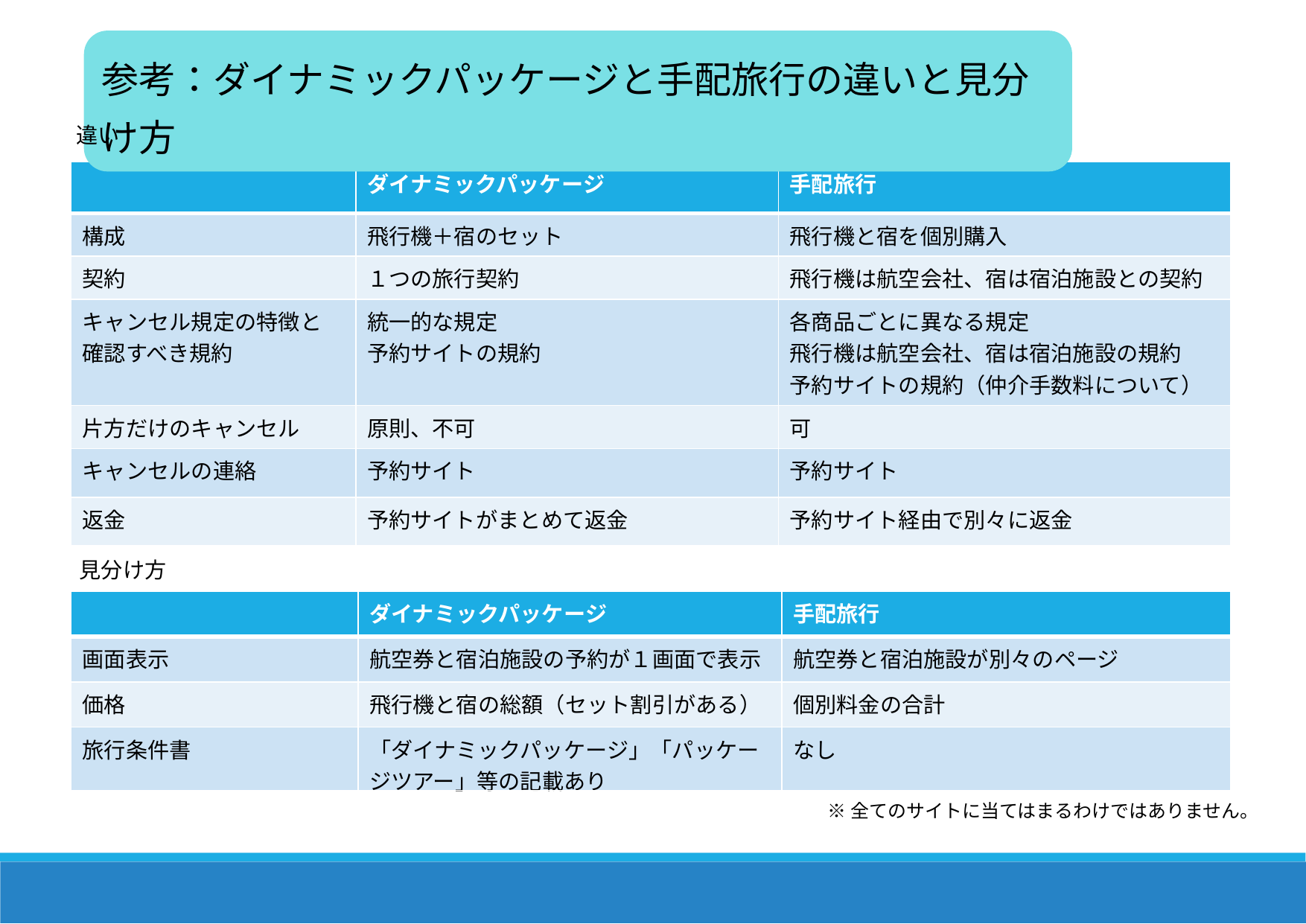

参考：ダイナミックパッケージと手配旅行の違いと見分け方
違い
|  | ダイナミックパッケージ | 手配旅行 |
| --- | --- | --- |
| 構成 | 飛行機＋宿のセット | 飛行機と宿を個別購入 |
| 契約 | １つの旅行契約 | 飛行機は航空会社、宿は宿泊施設との契約 |
| キャンセル規定の特徴と 確認すべき規約 | 統一的な規定 予約サイトの規約 | 各商品ごとに異なる規定 飛行機は航空会社、宿は宿泊施設の規約 予約サイトの規約（仲介手数料について） |
| 片方だけのキャンセル | 原則、不可 | 可 |
| キャンセルの連絡 | 予約サイト | 予約サイト |
| 返金 | 予約サイトがまとめて返金 | 予約サイト経由で別々に返金 |
見分け方
|  | ダイナミックパッケージ | 手配旅行 |
| --- | --- | --- |
| 画面表示 | 航空券と宿泊施設の予約が１画面で表示 | 航空券と宿泊施設が別々のページ |
| 価格 | 飛行機と宿の総額（セット割引がある） | 個別料金の合計 |
| 旅行条件書 | 「ダイナミックパッケージ」「パッケージツアー」等の記載あり | なし |
※全てのサイトに当てはまるわけではありません。